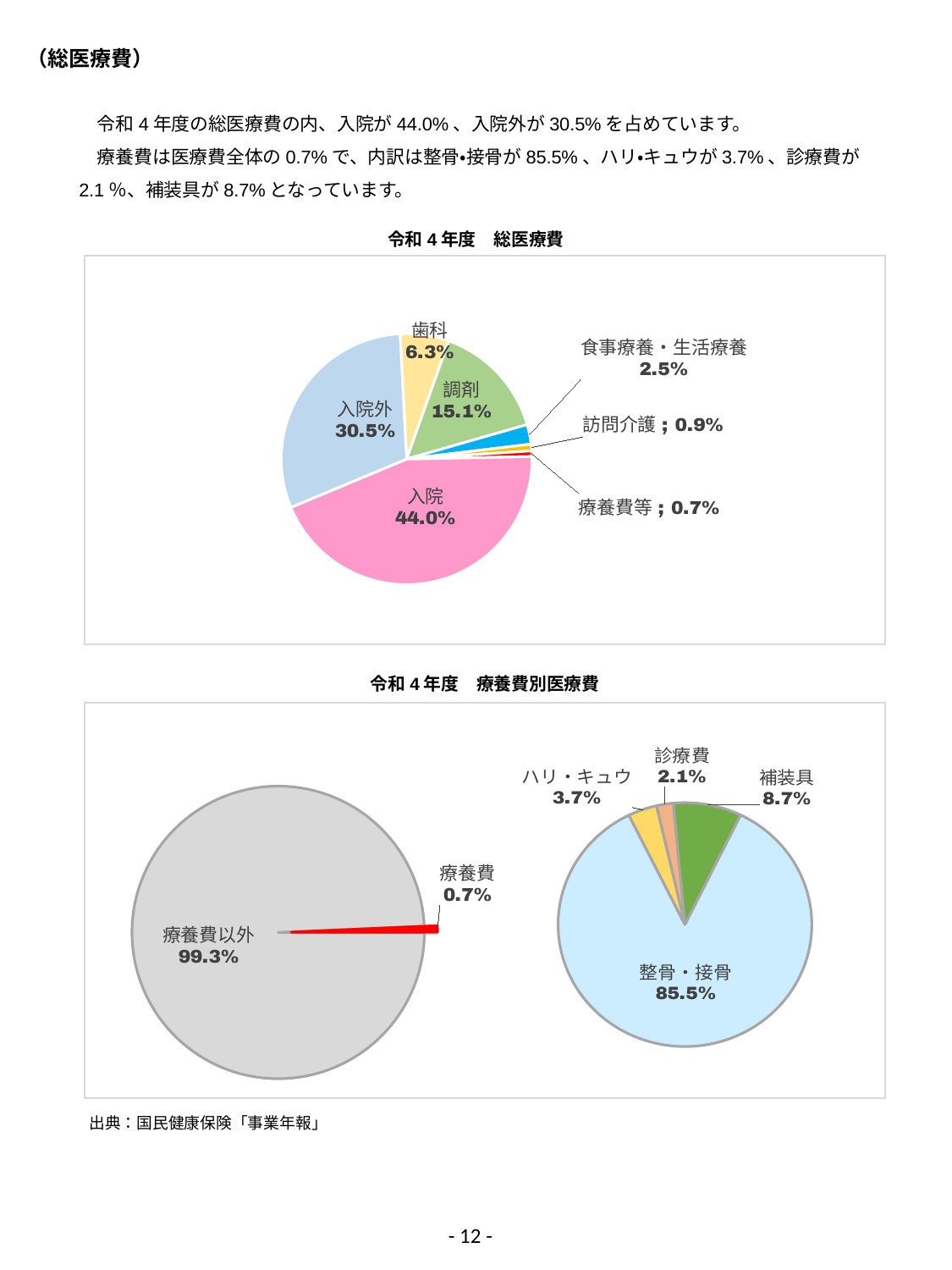

（総医療費）
　令和4年度の総医療費の内、入院が44.0%、入院外が30.5%を占めています。
　療養費は医療費全体の0.7%で、内訳は整骨・接骨が85.5%、ハリ・キュウが3.7%、診療費が2.1％、補装具が8.7%となっています。

令和4年度　総医療費

### Chart

| Category | 費用割合 |
|---|---|
| 歯科 | 0.0627465424735149 |
| 調剤 | 0.1511875910498172 |
| 食事療養・生活療養 | 0.025229061331614542 |
| 訪問介護 | 0.008641573129183292 |
| 療養費等 | 0.007231453211451742 |
| 入院 | 0.44035798636729595 |
| 入院外 | 0.30460579243712244 |
令和4年度　療養費別医療費

### Chart

| Category | 費用割合 |
|---|---|
| 診療費 | 0.021454947154215302 |
| 補装具 | 0.08712537860202141 |
| 整骨・接骨 | 0.8546286316773879 |
| ハリ・キュウ | 0.036791042566375366 |

### Chart

| Category | 費用割合 |
|---|---|
| 療養費以外 | 0.993 |
| 療養費 | 0.007 |
出典：国民健康保険「事業年報」
- 12 -